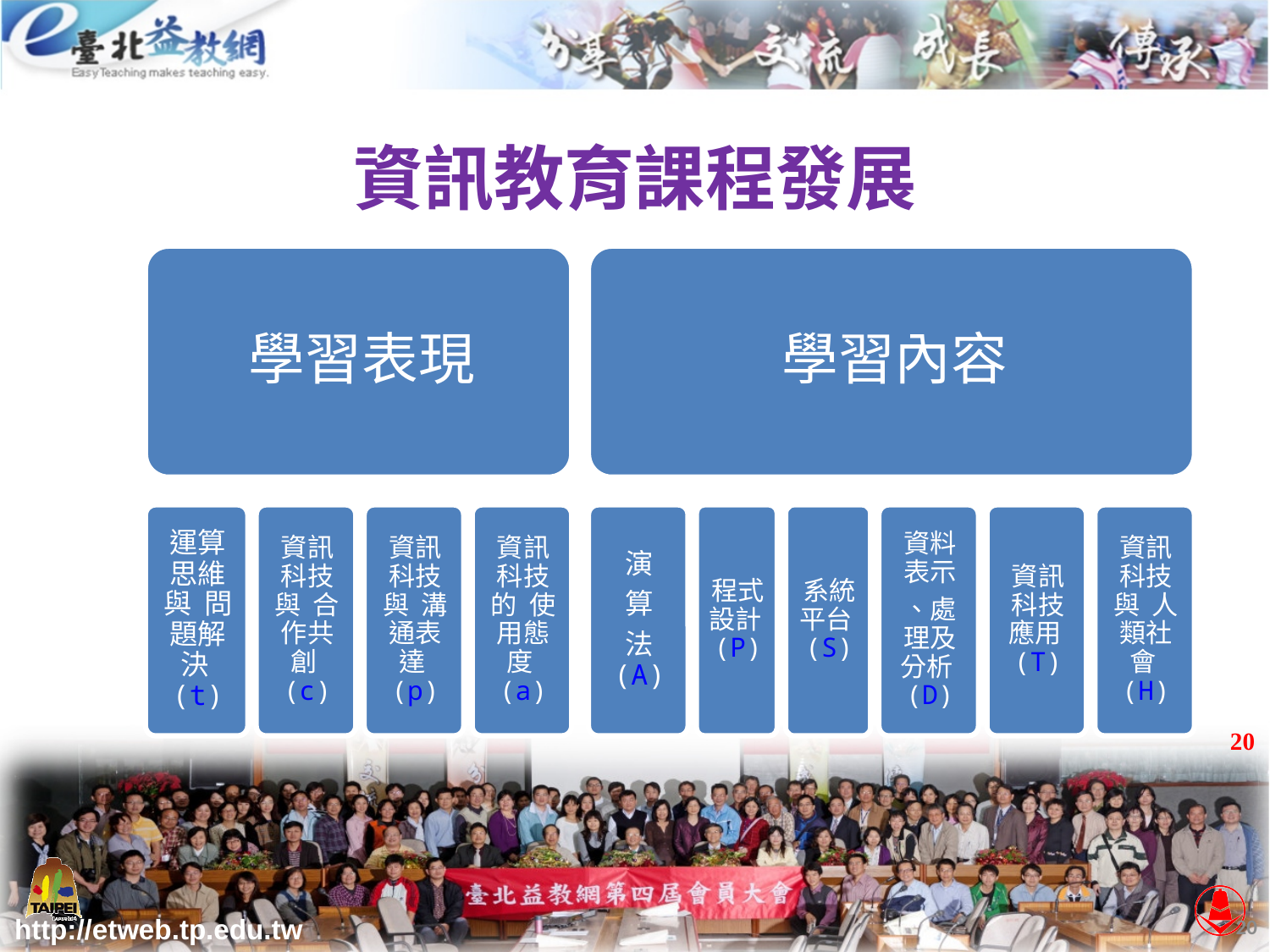

# 資訊教育課程發展
學習表現
運算思維與  問題解決(t)
資訊科技與  合作共創(c)
資訊科技與  溝通表達(p)
資訊科技的  使用態度(a)
學習內容
演
算
法
(A)
程式設計(P)
系統平台(S)
資料表示
、處理及分析(D)
資訊科技應用(T)
資訊科技與  人類社會(H)
20
20